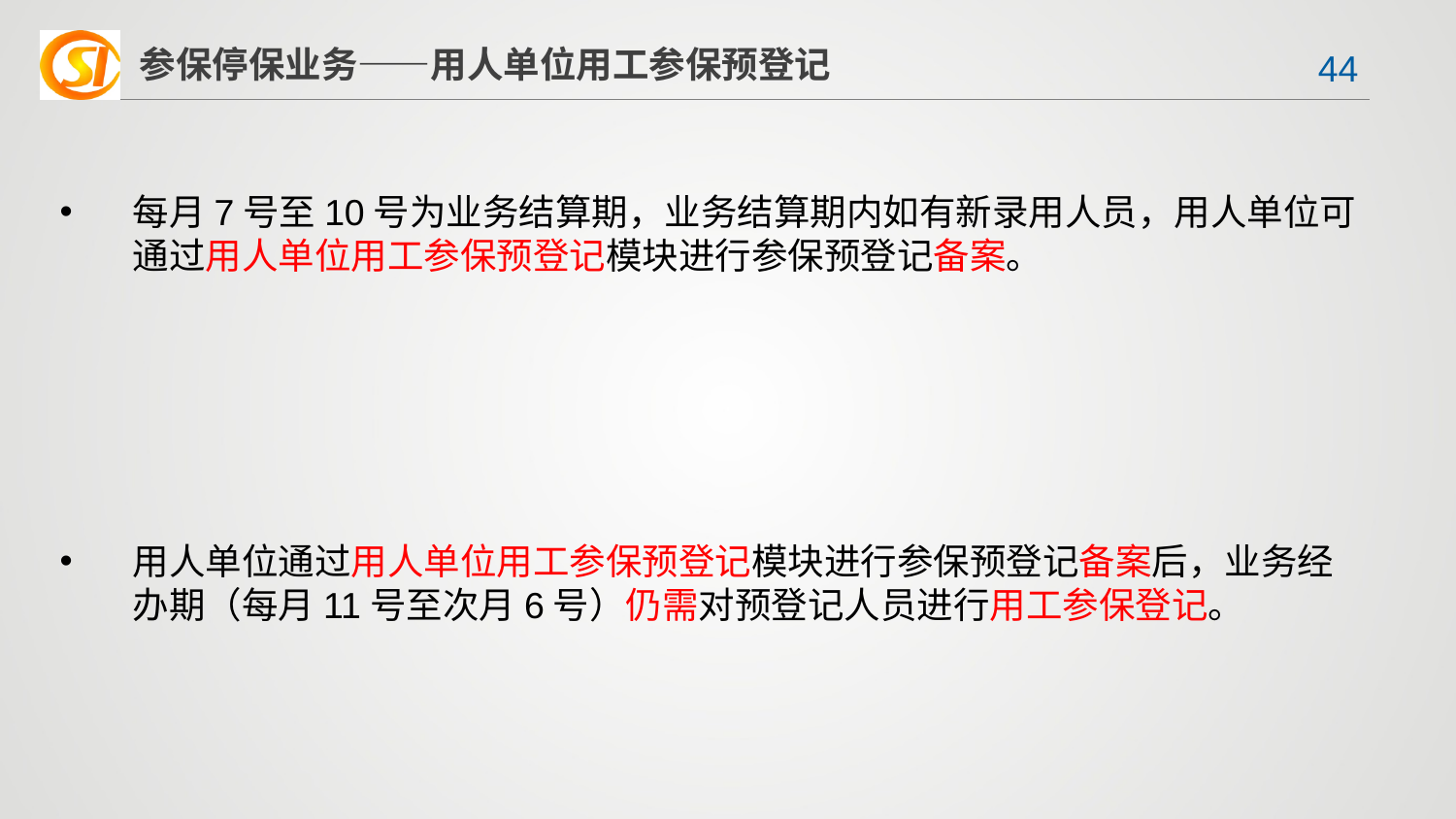

参保停保业务——用人单位用工参保预登记
每月7号至10号为业务结算期，业务结算期内如有新录用人员，用人单位可通过用人单位用工参保预登记模块进行参保预登记备案。

用人单位通过用人单位用工参保预登记模块进行参保预登记备案后，业务经办期（每月11号至次月6号）仍需对预登记人员进行用工参保登记。